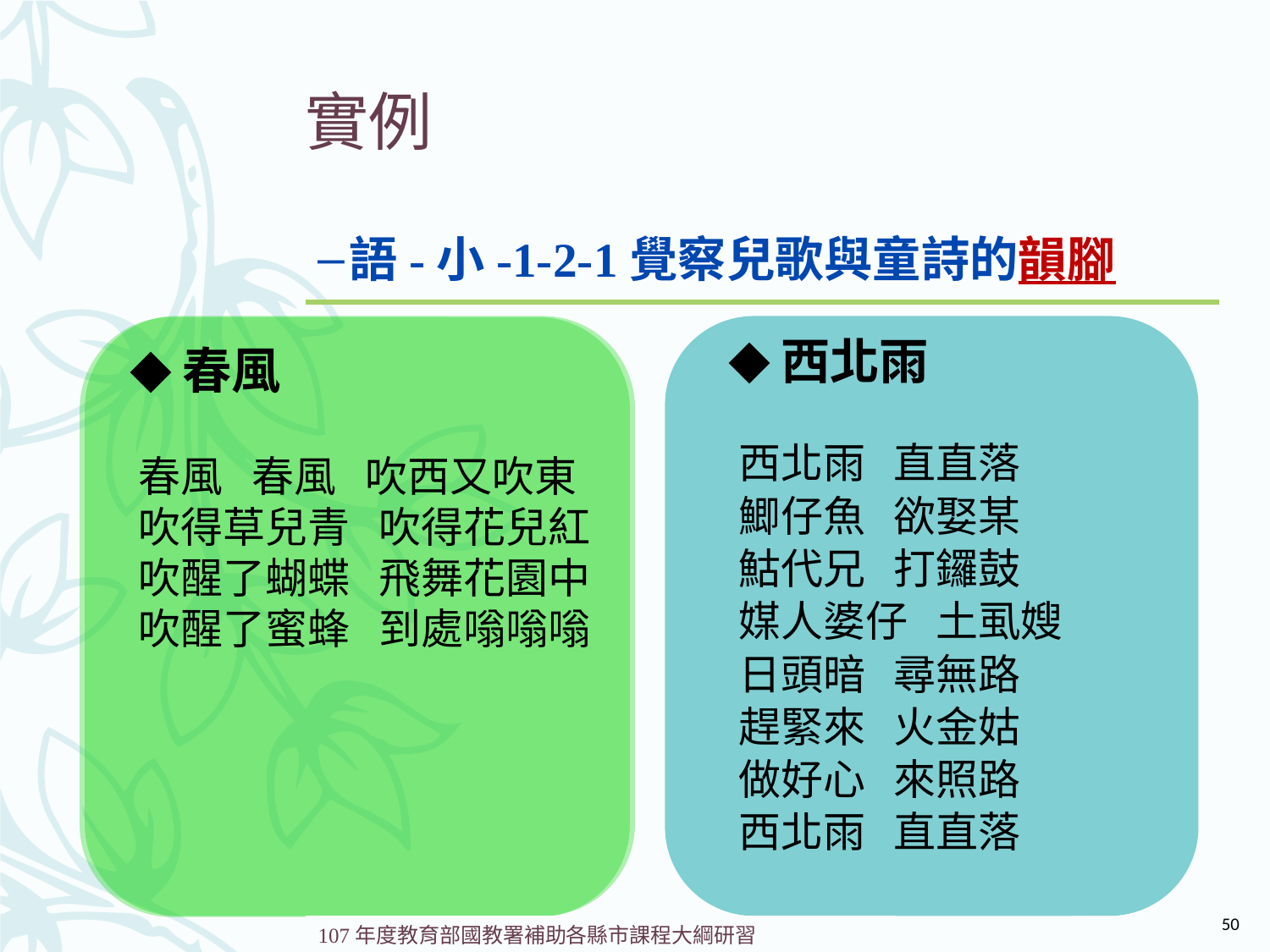

# 實例
語-小-1-2-1覺察兒歌與童詩的韻腳

 ◆西北雨

 西北雨   直直落
 鯽仔魚   欲娶某
 鮕代兄   打鑼鼓
 媒人婆仔   土虱嫂
 日頭暗   尋無路
 趕緊來   火金姑
 做好心   來照路
 西北雨   直直落

 ◆春風

 春風   春風   吹西又吹東
 吹得草兒青   吹得花兒紅
 吹醒了蝴蝶   飛舞花園中
 吹醒了蜜蜂   到處嗡嗡嗡

50
107年度教育部國教署補助各縣市課程大綱研習